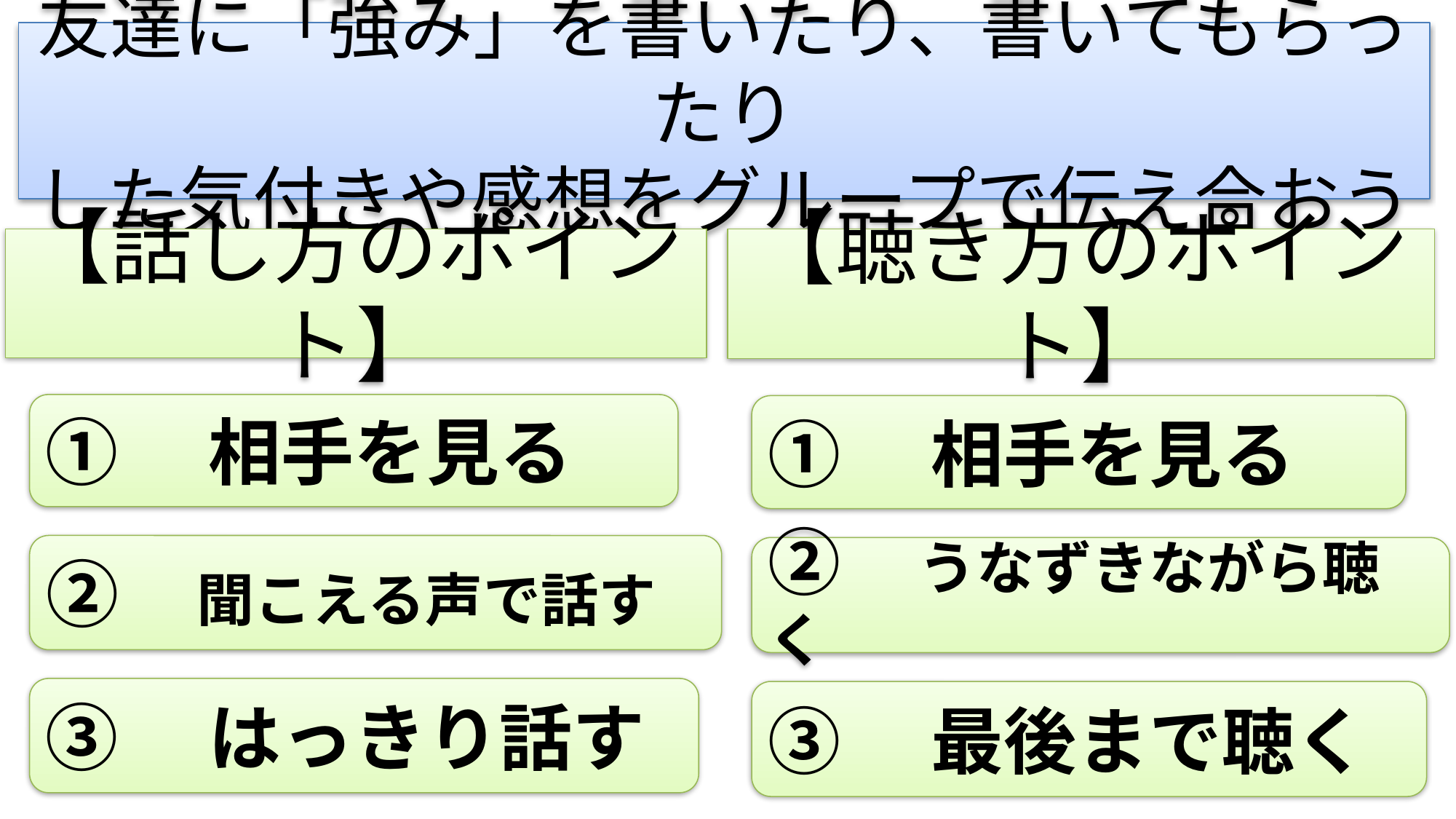

# 友達に「強み」を書いたり、書いてもらったり した気付きや感想をグループで伝え合おう
【話し方のポイント】
①　相手を見る
②　聞こえる声で話す
③　はっきり話す
【聴き方のポイント】
①　相手を見る
②　うなずきながら聴く
③　最後まで聴く